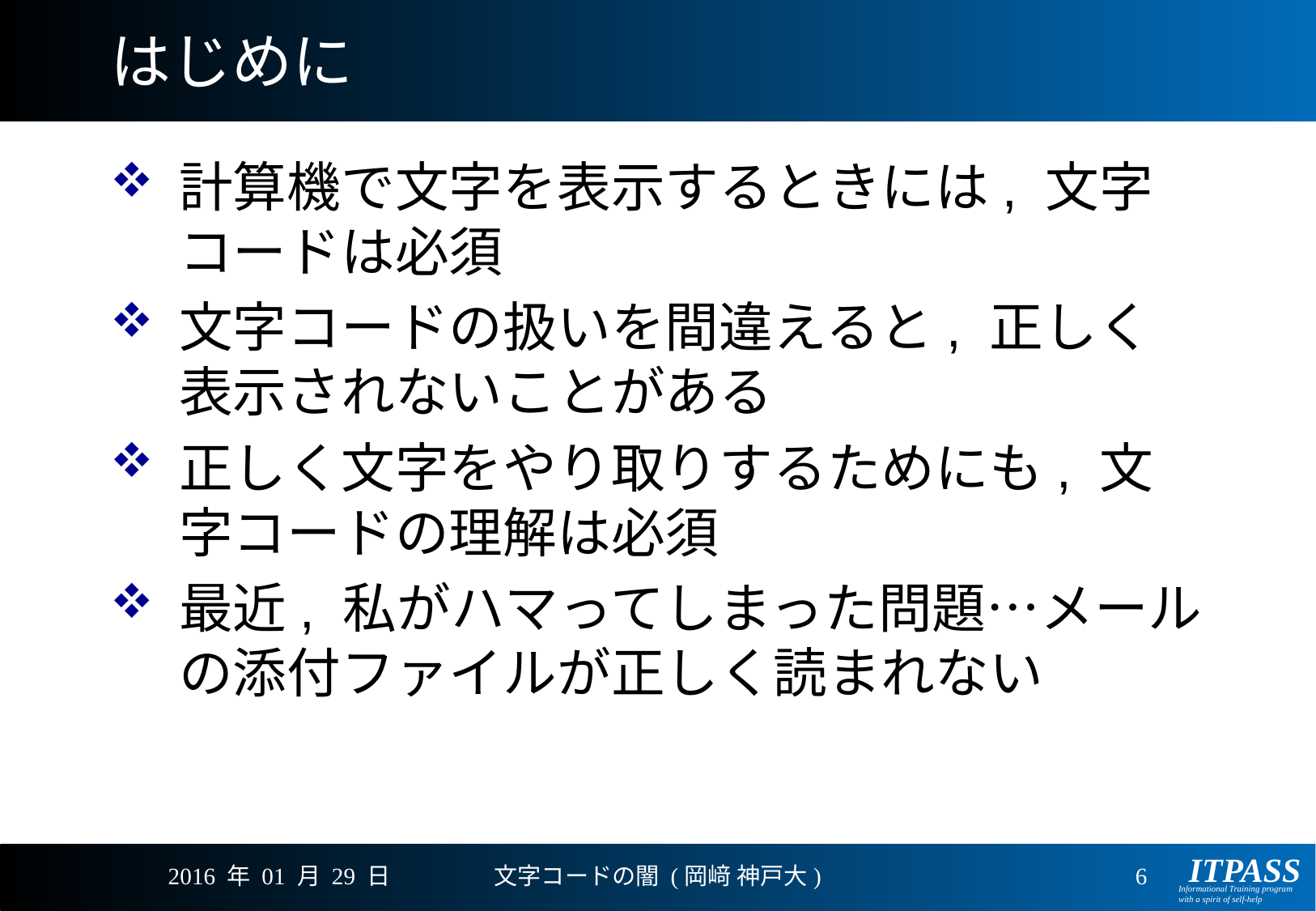

# はじめに
計算機で文字を表示するときには, 文字コードは必須
文字コードの扱いを間違えると, 正しく表示されないことがある
正しく文字をやり取りするためにも, 文字コードの理解は必須
最近, 私がハマってしまった問題…メールの添付ファイルが正しく読まれない
2016 年 01 月 29 日
文字コードの闇 (岡﨑 神戸大)
6